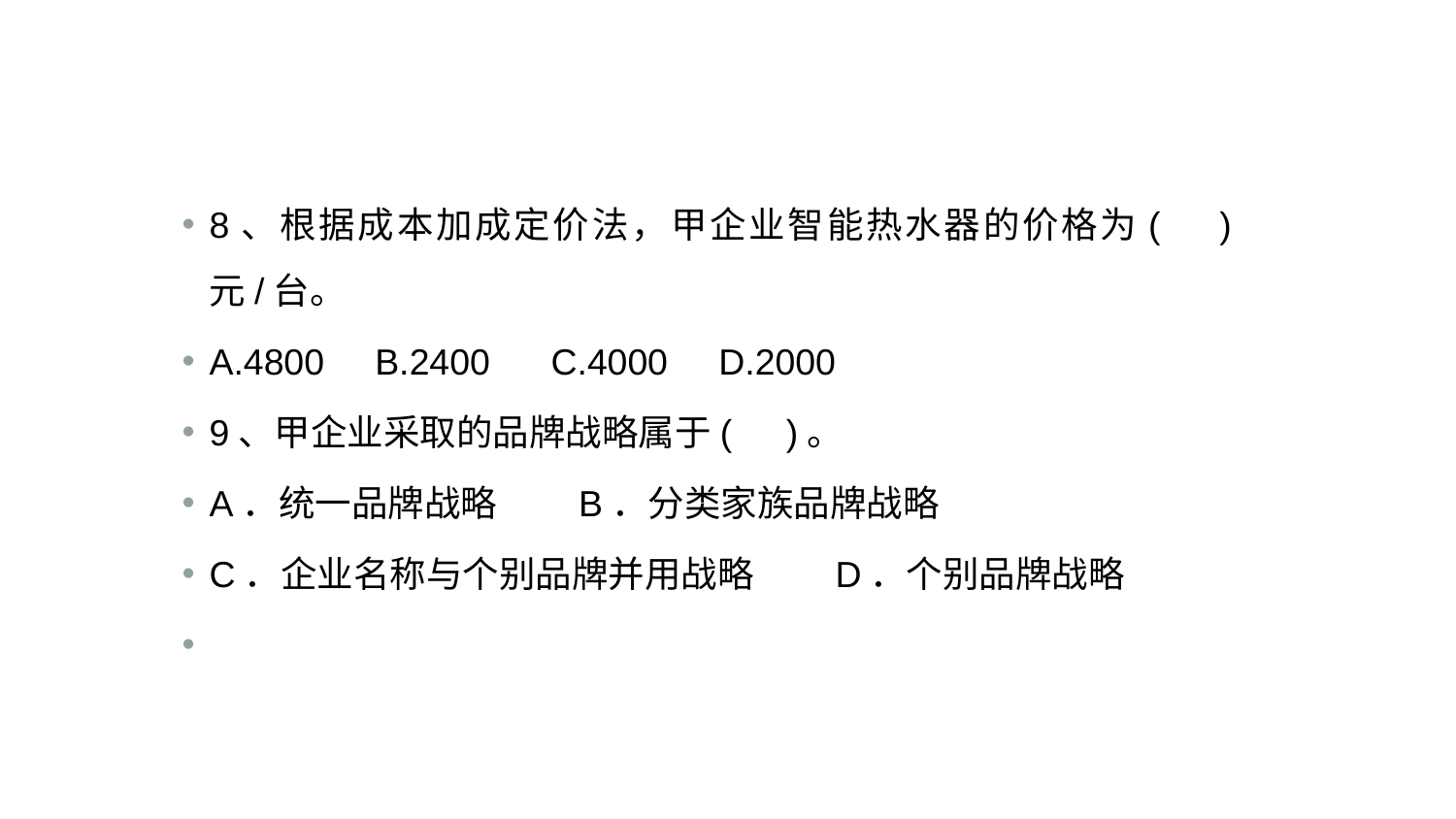

#
8、根据成本加成定价法，甲企业智能热水器的价格为(　)元/台。
A.4800     B.2400      C.4000     D.2000
9、甲企业采取的品牌战略属于(　)。
A．统一品牌战略　　B．分类家族品牌战略
C．企业名称与个别品牌并用战略　　D．个别品牌战略